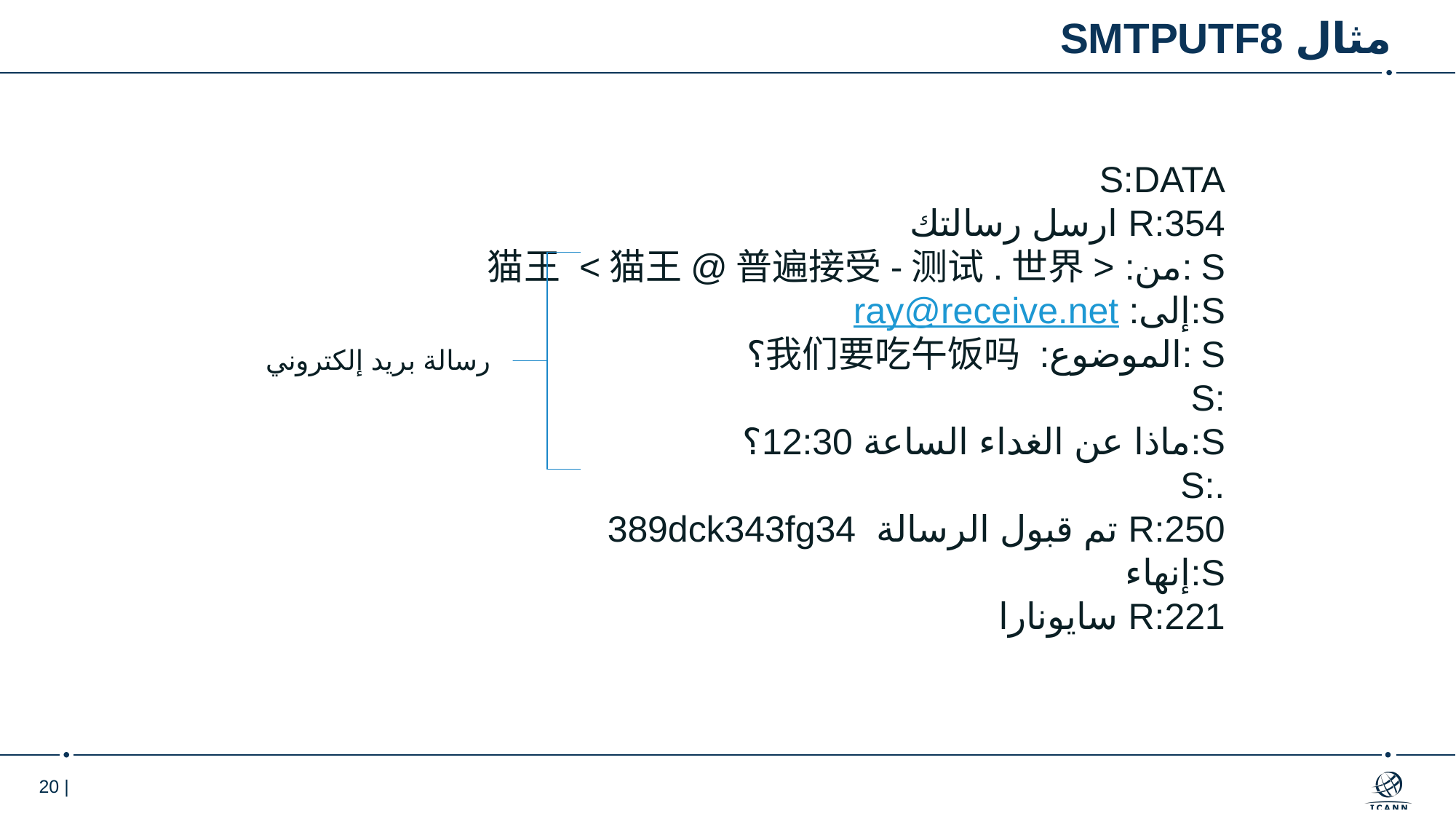

# مثال SMTPUTF8
S:DATA
R:354 ارسل رسالتك
S:من: 猫王 <猫王@普遍接受-测试.世界>
S:إلى: ray@receive.net
S:الموضوع: 我们要吃午饭吗؟
S:
S:ماذا عن الغداء الساعة 12:30؟
S:.
R:250 تم قبول الرسالة 389dck343fg34
S:إنهاء
R:221 سايونارا

رسالة بريد إلكتروني